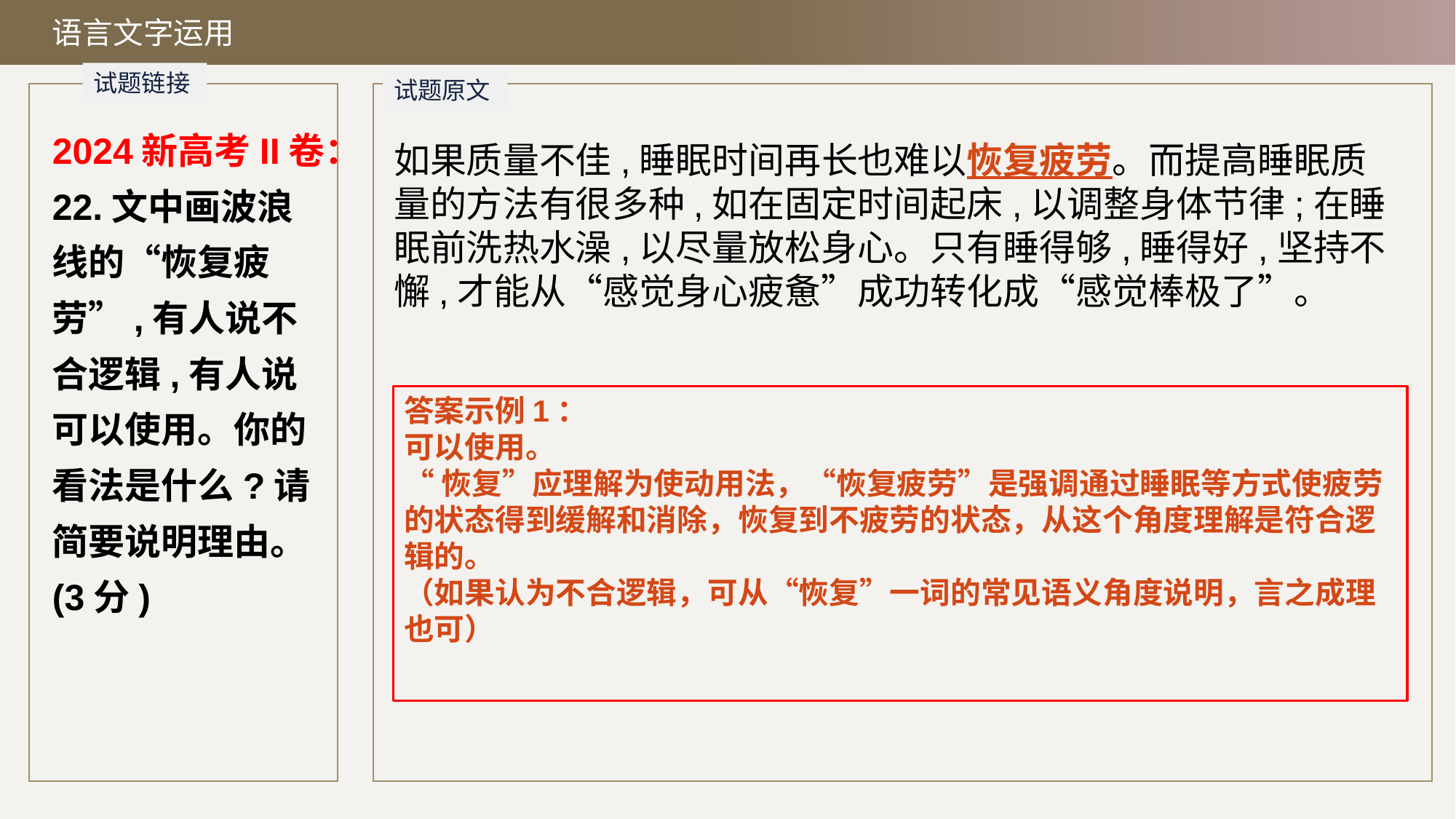

语言文字运用
试题链接
试题原文

2024新高考II卷：22.文中画波浪线的“恢复疲劳”,有人说不合逻辑,有人说可以使用。你的看法是什么?请简要说明理由。(3分)
如果质量不佳,睡眠时间再长也难以恢复疲劳。而提高睡眠质量的方法有很多种,如在固定时间起床,以调整身体节律;在睡眠前洗热水澡,以尽量放松身心。只有睡得够,睡得好,坚持不懈,才能从“感觉身心疲惫”成功转化成“感觉棒极了”。
答案示例1：
可以使用。
“恢复”应理解为使动用法，“恢复疲劳”是强调通过睡眠等方式使疲劳的状态得到缓解和消除，恢复到不疲劳的状态，从这个角度理解是符合逻辑的。
（如果认为不合逻辑，可从“恢复”一词的常见语义角度说明，言之成理也可）